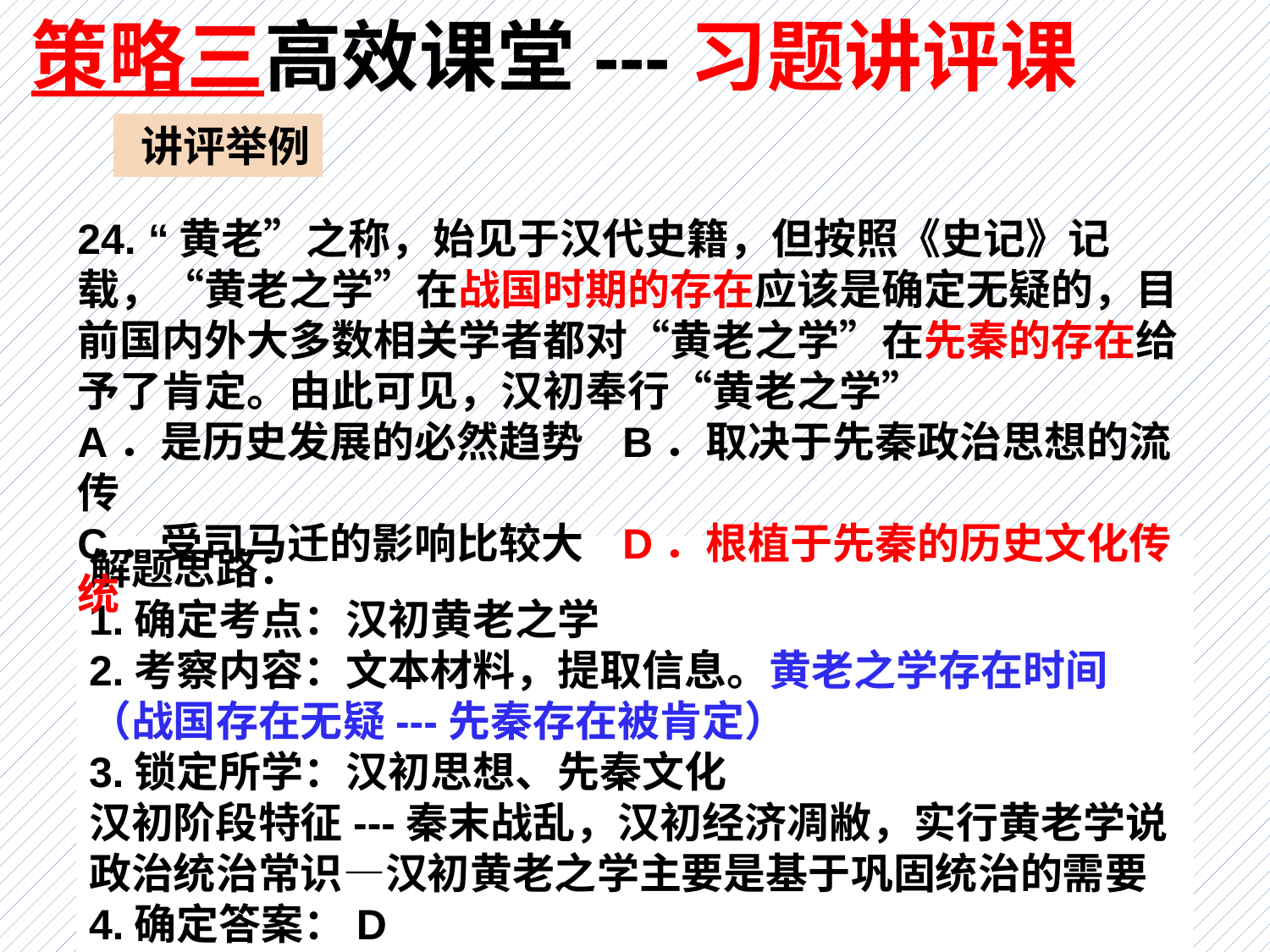

策略三高效课堂---习题讲评课
 讲评举例
24. “黄老”之称，始见于汉代史籍，但按照《史记》记载，“黄老之学”在战国时期的存在应该是确定无疑的，目前国内外大多数相关学者都对“黄老之学”在先秦的存在给予了肯定。由此可见，汉初奉行“黄老之学”
A．是历史发展的必然趋势   B．取决于先秦政治思想的流传
C．受司马迁的影响比较大   D．根植于先秦的历史文化传统
解题思路：
1.确定考点：汉初黄老之学
2.考察内容：文本材料，提取信息。黄老之学存在时间（战国存在无疑---先秦存在被肯定）
3.锁定所学：汉初思想、先秦文化
汉初阶段特征---秦末战乱，汉初经济凋敝，实行黄老学说政治统治常识—汉初黄老之学主要是基于巩固统治的需要
4.确定答案：D